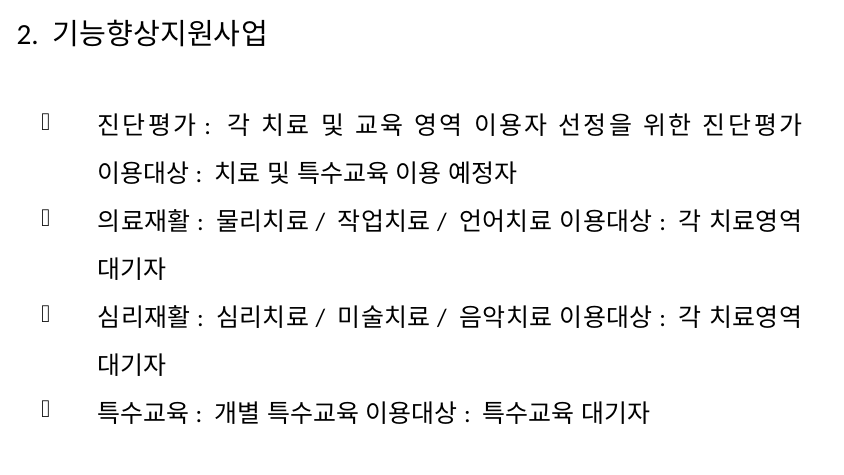

# 2. 기능향상지원사업
진단평가: 각 치료 및 교육 영역 이용자 선정을 위한 진단평가 이용대상: 치료 및 특수교육 이용 예정자
의료재활: 물리치료/ 작업치료/ 언어치료 이용대상: 각 치료영역 대기자
심리재활: 심리치료/ 미술치료/ 음악치료 이용대상: 각 치료영역 대기자
특수교육: 개별 특수교육 이용대상: 특수교육 대기자